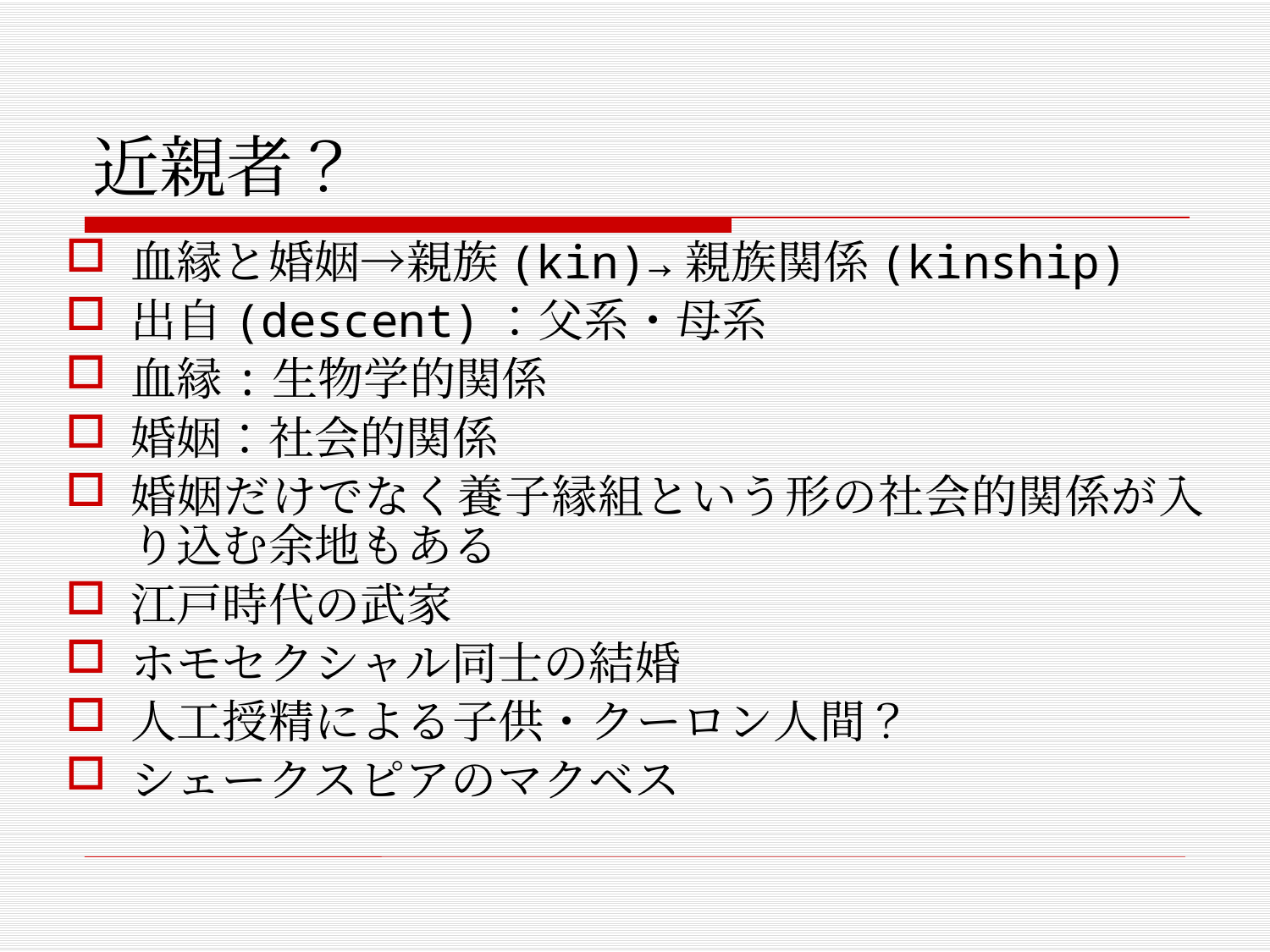

# 近親者？
血縁と婚姻→親族(kin)→親族関係(kinship)
出自(descent)：父系・母系
血縁:生物学的関係
婚姻：社会的関係
婚姻だけでなく養子縁組という形の社会的関係が入り込む余地もある
江戸時代の武家
ホモセクシャル同士の結婚
人工授精による子供・クーロン人間？
シェークスピアのマクベス